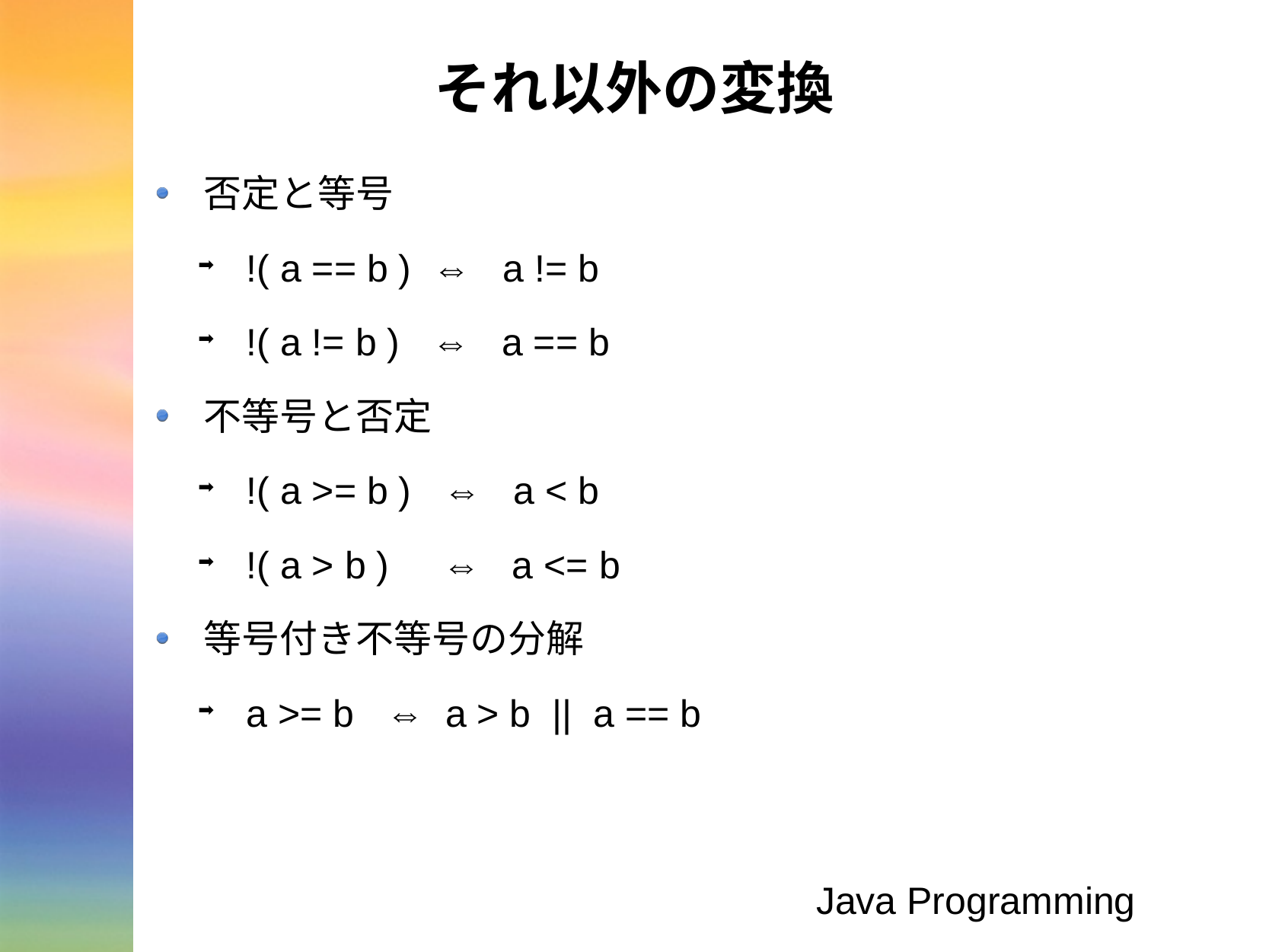

# それ以外の変換
否定と等号
!( a == b )  ⇔   a != b
!( a != b )   ⇔   a == b
不等号と否定
!( a >= b )   ⇔   a < b
!( a > b )     ⇔   a <= b
等号付き不等号の分解
a >= b   ⇔  a > b  ||  a == b